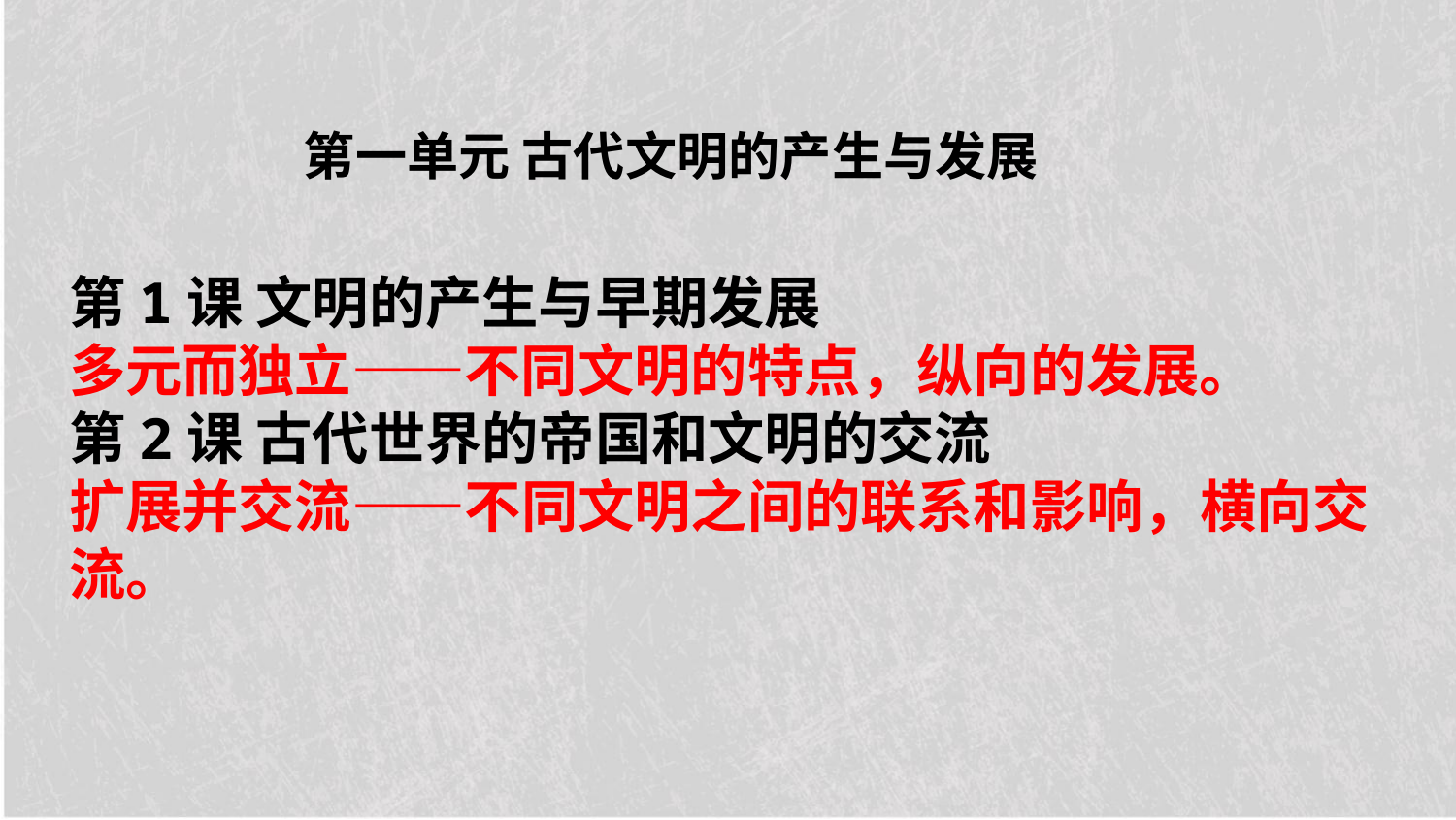

第一单元 古代文明的产生与发展

第1课 文明的产生与早期发展
多元而独立——不同文明的特点，纵向的发展。
第2课 古代世界的帝国和文明的交流
扩展并交流——不同文明之间的联系和影响，横向交流。